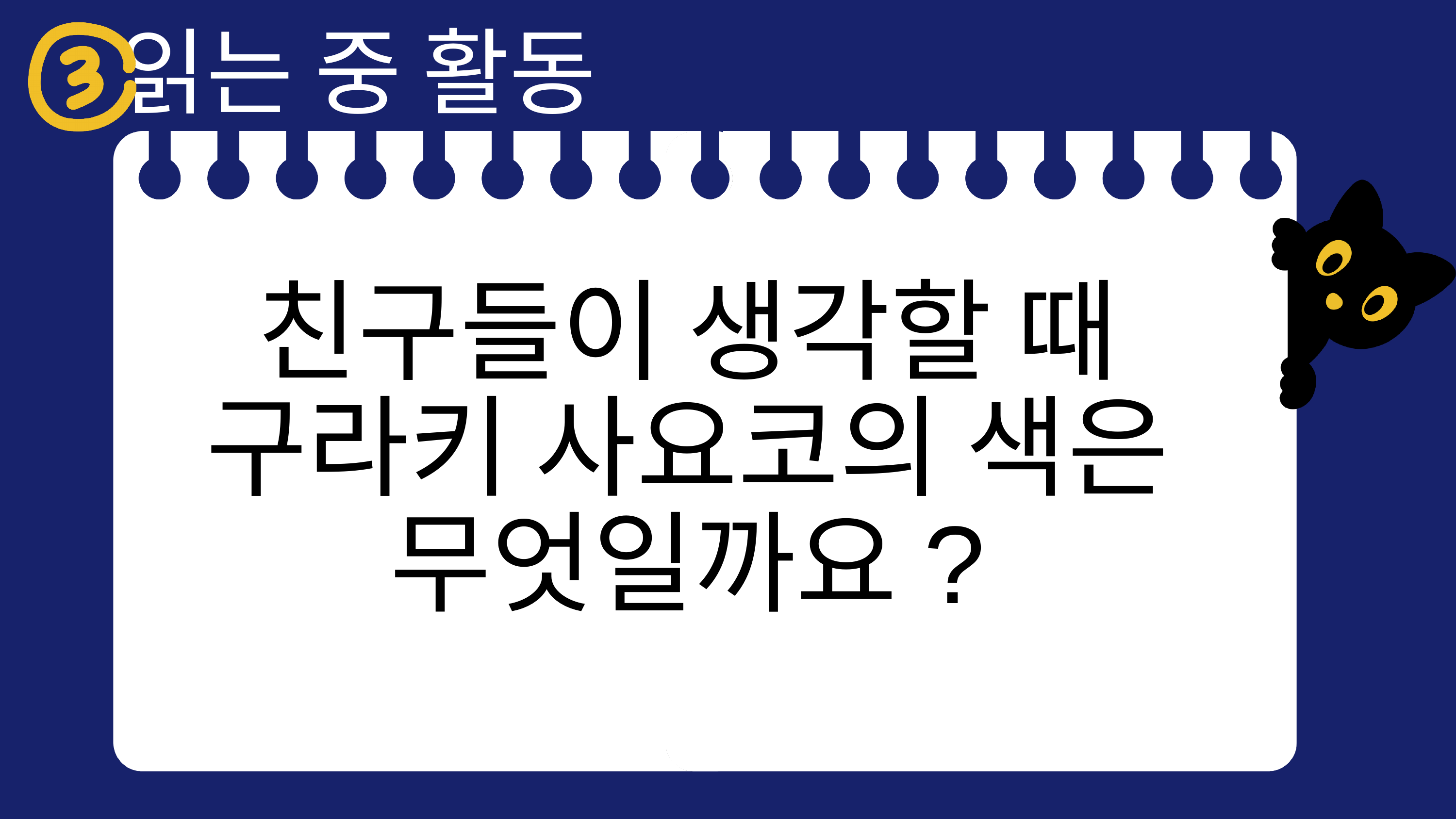

읽는 중 활동

친구들이 생각할 때
구라키 사요코의 색은
무엇일까요?